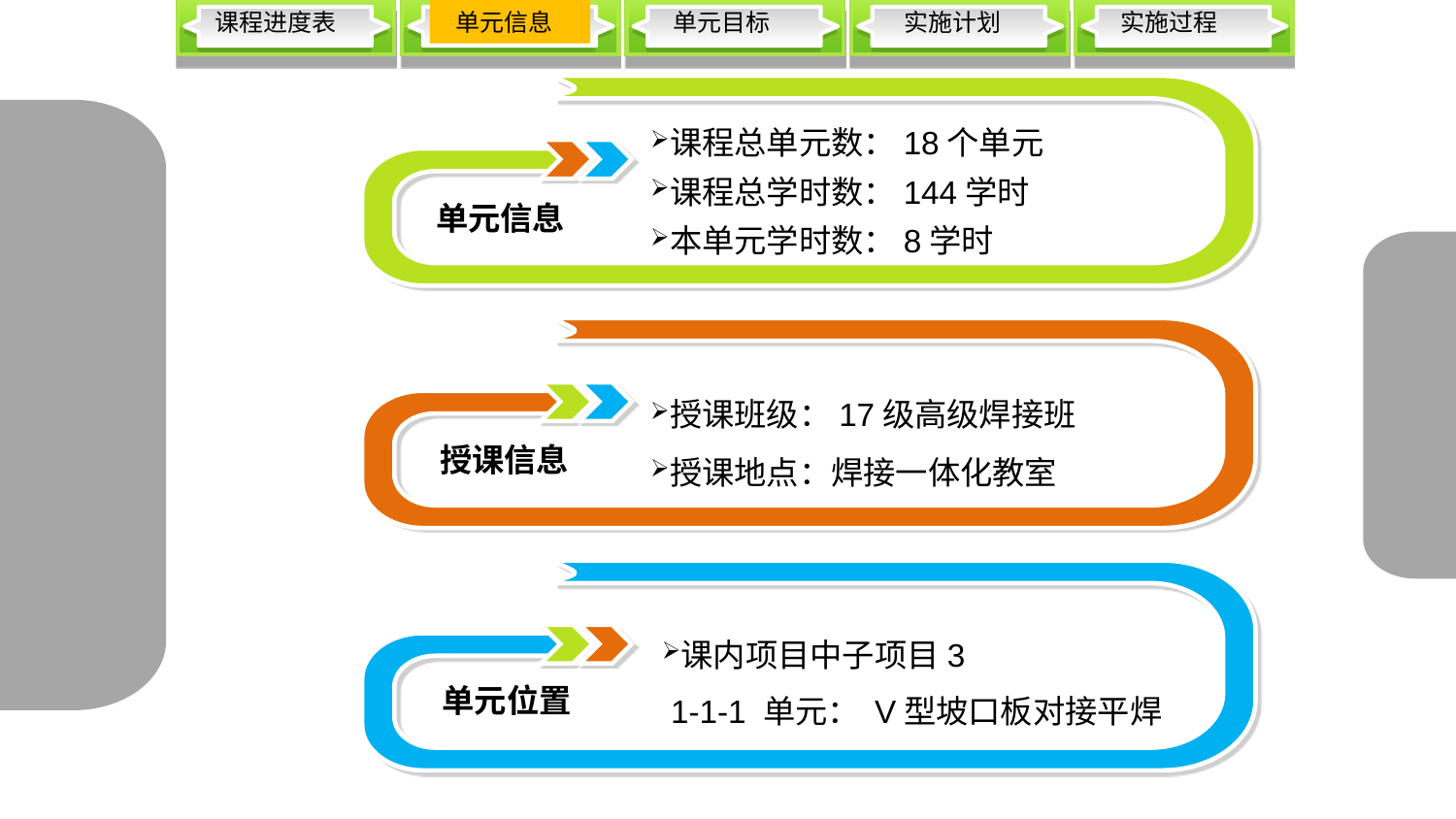

课程进度表
 单元信息
单元目标
 实施计划
实施过程

课程总单元数：18个单元
课程总学时数：144学时
本单元学时数：8学时

单元信息

授课班级：17级高级焊接班
授课地点：焊接一体化教室

授课信息

课内项目中子项目3
 1-1-1 单元： V型坡口板对接平焊

单元位置
6